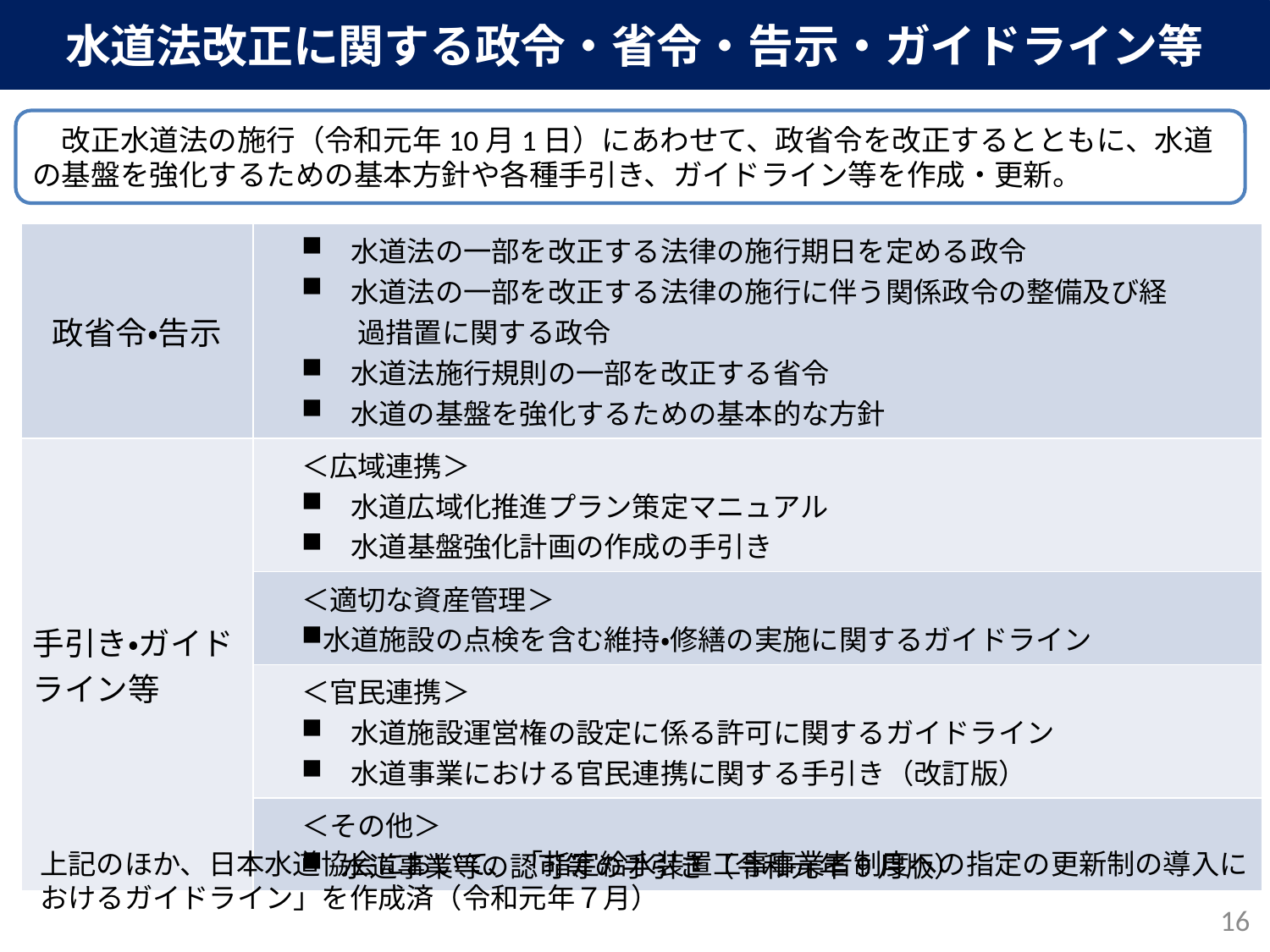

水道法改正に関する政令・省令・告示・ガイドライン等
　改正水道法の施行（令和元年10月1日）にあわせて、政省令を改正するとともに、水道の基盤を強化するための基本方針や各種手引き、ガイドライン等を作成・更新。
| 政省令・告示 | 水道法の一部を改正する法律の施行期日を定める政令 　水道法の一部を改正する法律の施行に伴う関係政令の整備及び経 　　過措置に関する政令 　水道法施行規則の一部を改正する省令 　水道の基盤を強化するための基本的な方針 |
| --- | --- |
| 手引き・ガイドライン等 | ＜広域連携＞　 　水道広域化推進プラン策定マニュアル 　水道基盤強化計画の作成の手引き |
|  | ＜適切な資産管理＞　 水道施設の点検を含む維持・修繕の実施に関するガイドライン |
|  | ＜官民連携＞ 　水道施設運営権の設定に係る許可に関するガイドライン 　水道事業における官民連携に関する手引き（改訂版） |
|  | ＜その他＞ 水道事業等の認可等の手引き（令和元年9月版） |
上記のほか、日本水道協会において、「指定給水装置工事事業者制度への指定の更新制の導入におけるガイドライン」を作成済（令和元年７月）
16